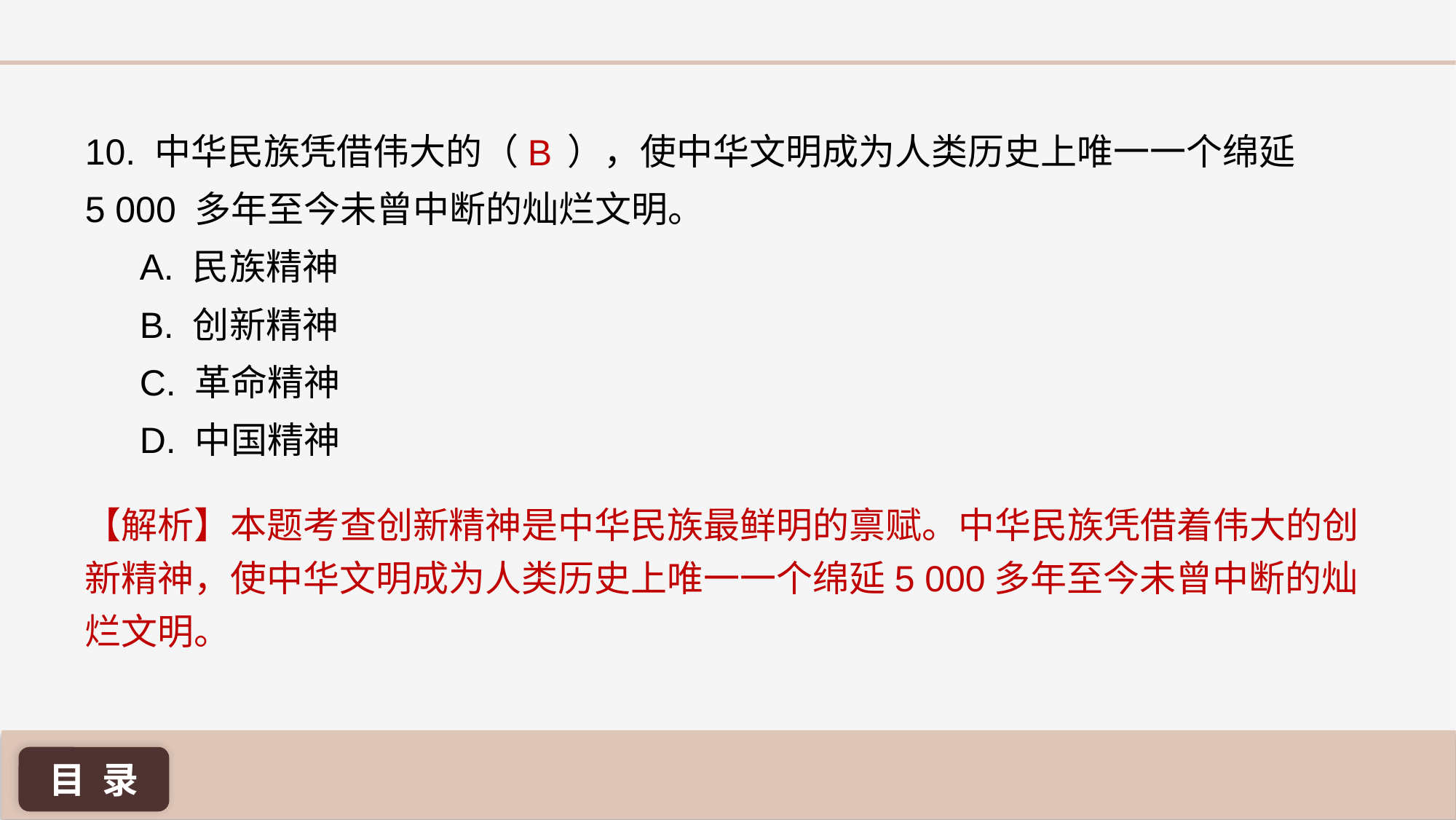

B
10. 中华民族凭借伟大的（      ），使中华文明成为人类历史上唯一一个绵延
5 000 多年至今未曾中断的灿烂文明。
A. 民族精神
B. 创新精神
C. 革命精神
D. 中国精神
【解析】本题考查创新精神是中华民族最鲜明的禀赋。中华民族凭借着伟大的创新精神，使中华文明成为人类历史上唯一一个绵延5 000多年至今未曾中断的灿烂文明。